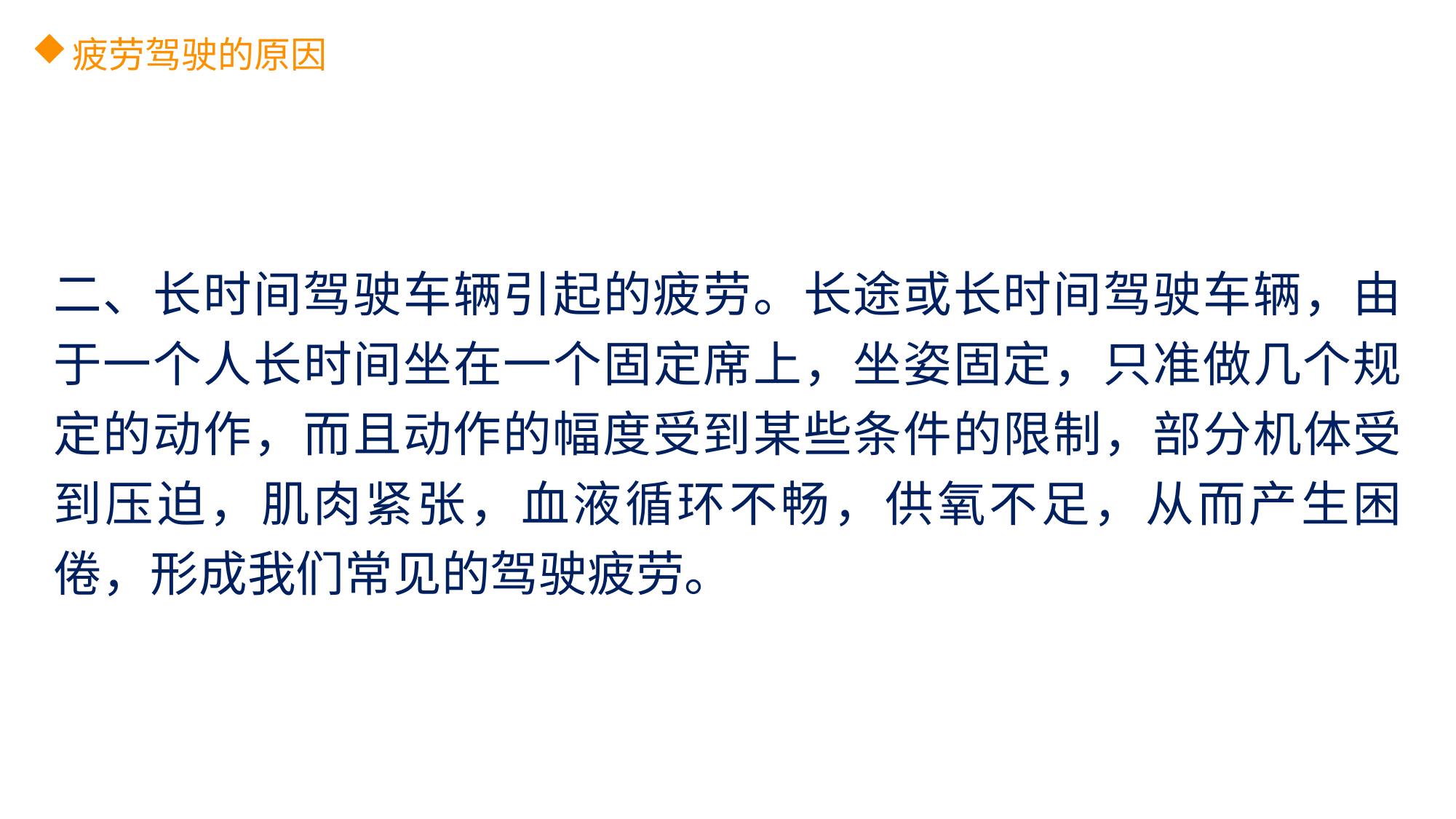

疲劳驾驶的原因
二、长时间驾驶车辆引起的疲劳。长途或长时间驾驶车辆，由于一个人长时间坐在一个固定席上，坐姿固定，只准做几个规定的动作，而且动作的幅度受到某些条件的限制，部分机体受到压迫，肌肉紧张，血液循环不畅，供氧不足，从而产生困倦，形成我们常见的驾驶疲劳。